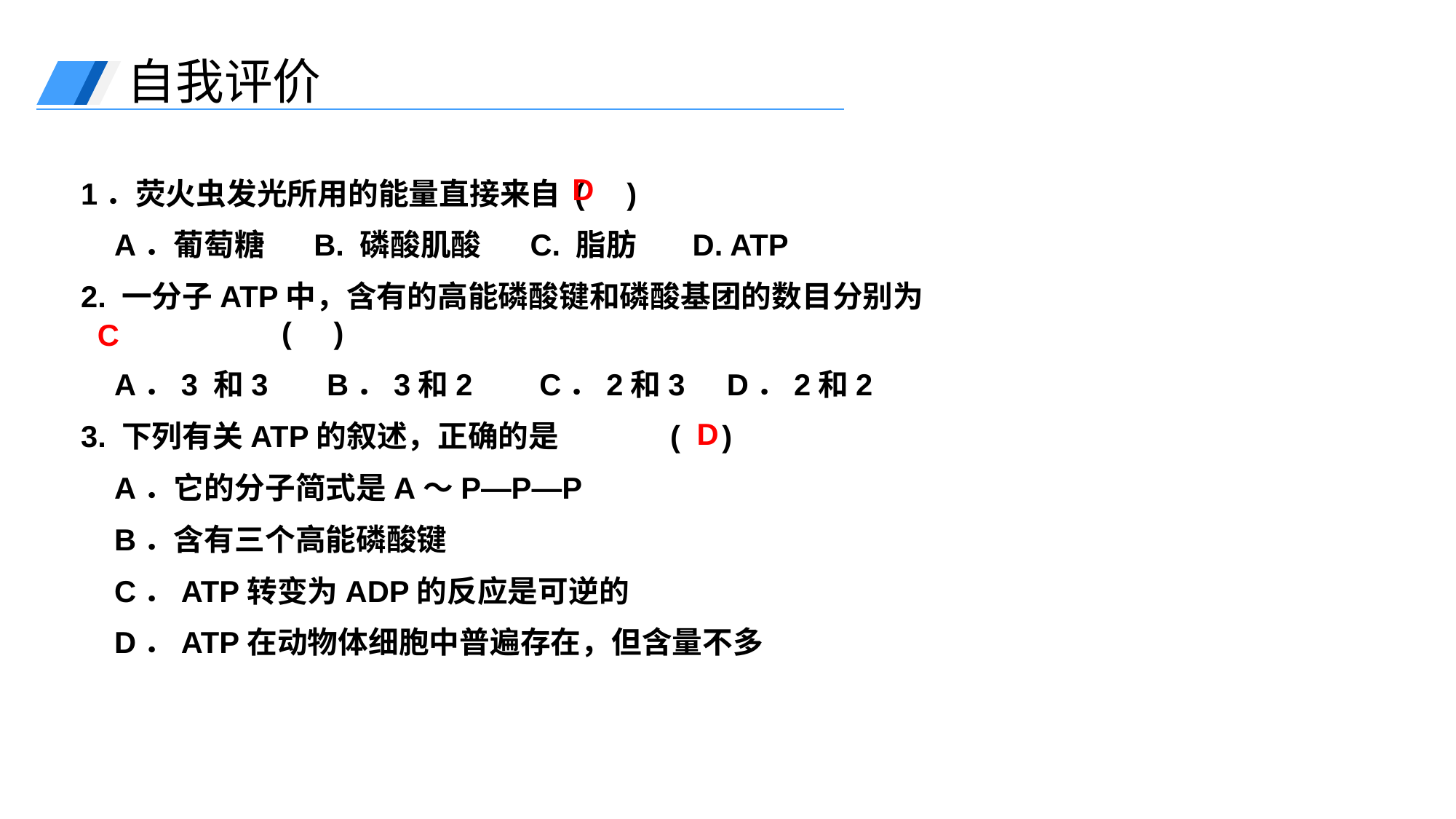

自我评价

1．荧火虫发光所用的能量直接来自 (     )
    A．葡萄糖      B. 磷酸肌酸      C. 脂肪       D. ATP
2. 一分子ATP中，含有的高能磷酸键和磷酸基团的数目分别为                                                   (     )
    A．3 和3       B．3和2        C．2和3     D．2和2
3. 下列有关ATP的叙述，正确的是               (     )
    A．它的分子简式是A～P—P—P
    B．含有三个高能磷酸键
    C．ATP转变为ADP的反应是可逆的
    D．ATP在动物体细胞中普遍存在，但含量不多
D
C

D